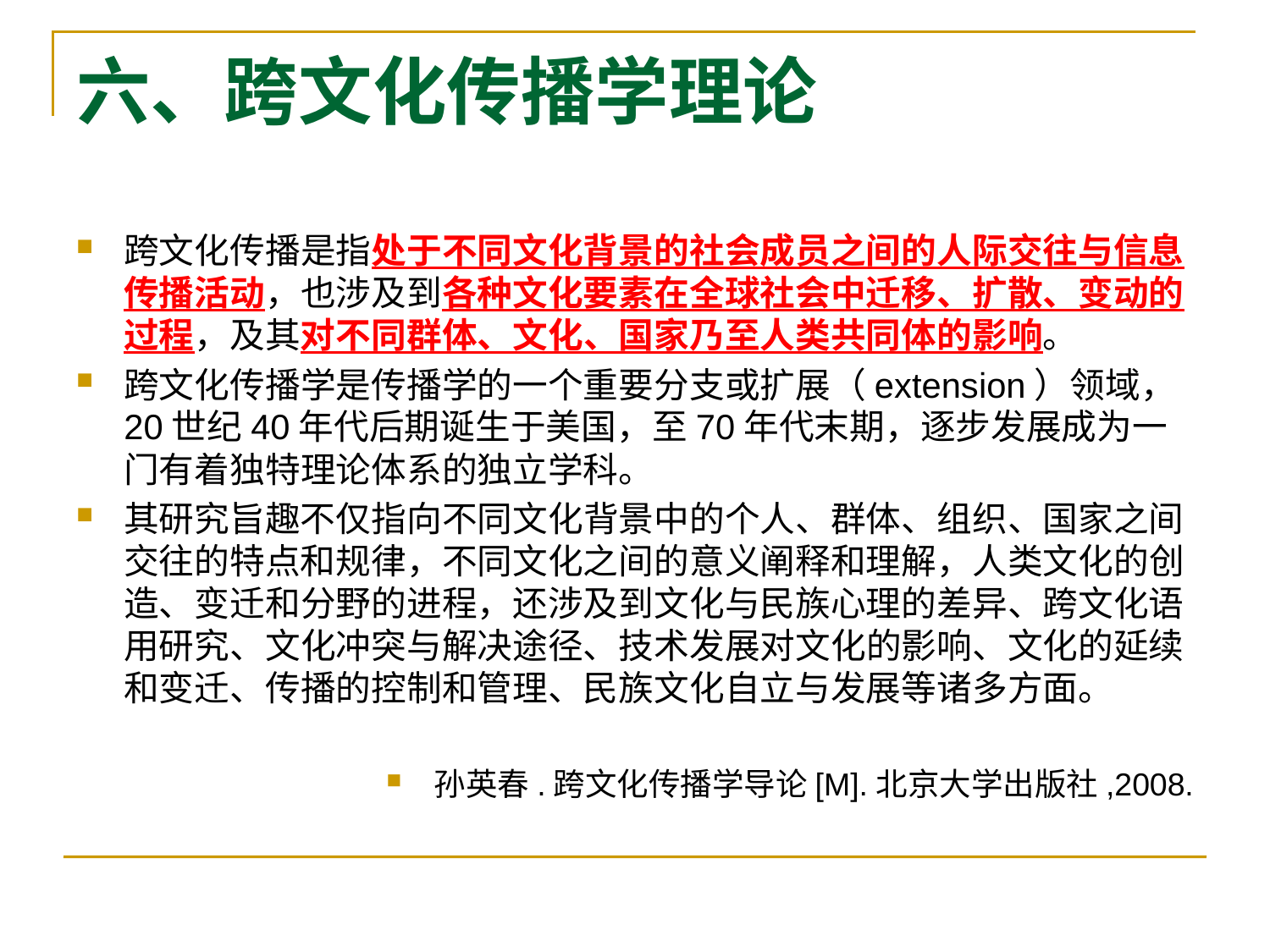

# 六、跨文化传播学理论
跨文化传播是指处于不同文化背景的社会成员之间的人际交往与信息传播活动，也涉及到各种文化要素在全球社会中迁移、扩散、变动的过程，及其对不同群体、文化、国家乃至人类共同体的影响。
跨文化传播学是传播学的一个重要分支或扩展（extension）领域，20世纪40年代后期诞生于美国，至70年代末期，逐步发展成为一门有着独特理论体系的独立学科。
其研究旨趣不仅指向不同文化背景中的个人、群体、组织、国家之间交往的特点和规律，不同文化之间的意义阐释和理解，人类文化的创造、变迁和分野的进程，还涉及到文化与民族心理的差异、跨文化语用研究、文化冲突与解决途径、技术发展对文化的影响、文化的延续和变迁、传播的控制和管理、民族文化自立与发展等诸多方面。

孙英春.跨文化传播学导论[M].北京大学出版社,2008.